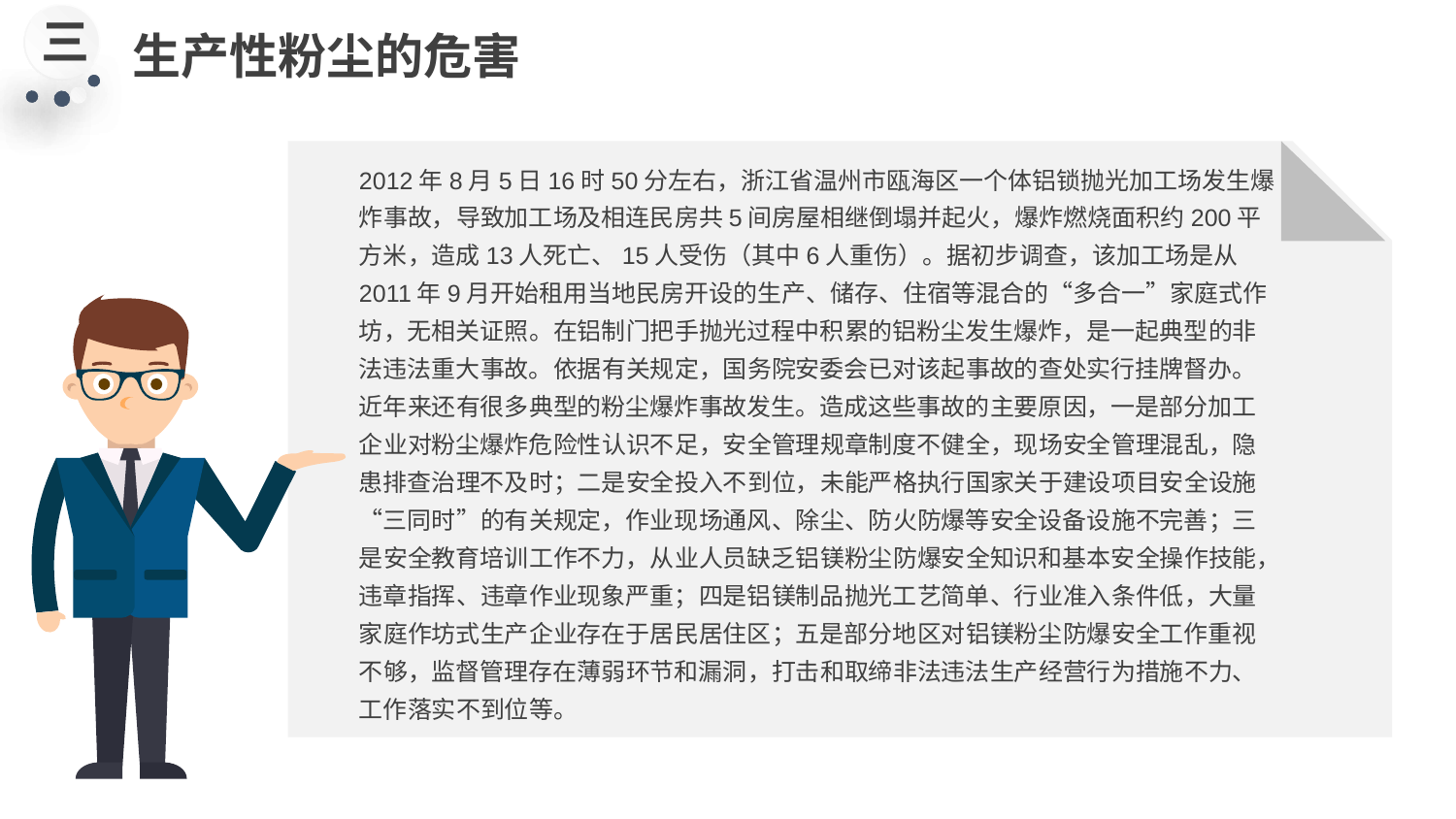

三
生产性粉尘的危害

2012年8月5日16时50分左右，浙江省温州市瓯海区一个体铝锁抛光加工场发生爆炸事故，导致加工场及相连民房共5间房屋相继倒塌并起火，爆炸燃烧面积约200平方米，造成13人死亡、15人受伤（其中6人重伤）。据初步调查，该加工场是从2011年9月开始租用当地民房开设的生产、储存、住宿等混合的“多合一”家庭式作坊，无相关证照。在铝制门把手抛光过程中积累的铝粉尘发生爆炸，是一起典型的非法违法重大事故。依据有关规定，国务院安委会已对该起事故的查处实行挂牌督办。
近年来还有很多典型的粉尘爆炸事故发生。造成这些事故的主要原因，一是部分加工企业对粉尘爆炸危险性认识不足，安全管理规章制度不健全，现场安全管理混乱，隐患排查治理不及时；二是安全投入不到位，未能严格执行国家关于建设项目安全设施“三同时”的有关规定，作业现场通风、除尘、防火防爆等安全设备设施不完善；三是安全教育培训工作不力，从业人员缺乏铝镁粉尘防爆安全知识和基本安全操作技能，违章指挥、违章作业现象严重；四是铝镁制品抛光工艺简单、行业准入条件低，大量家庭作坊式生产企业存在于居民居住区；五是部分地区对铝镁粉尘防爆安全工作重视不够，监督管理存在薄弱环节和漏洞，打击和取缔非法违法生产经营行为措施不力、工作落实不到位等。